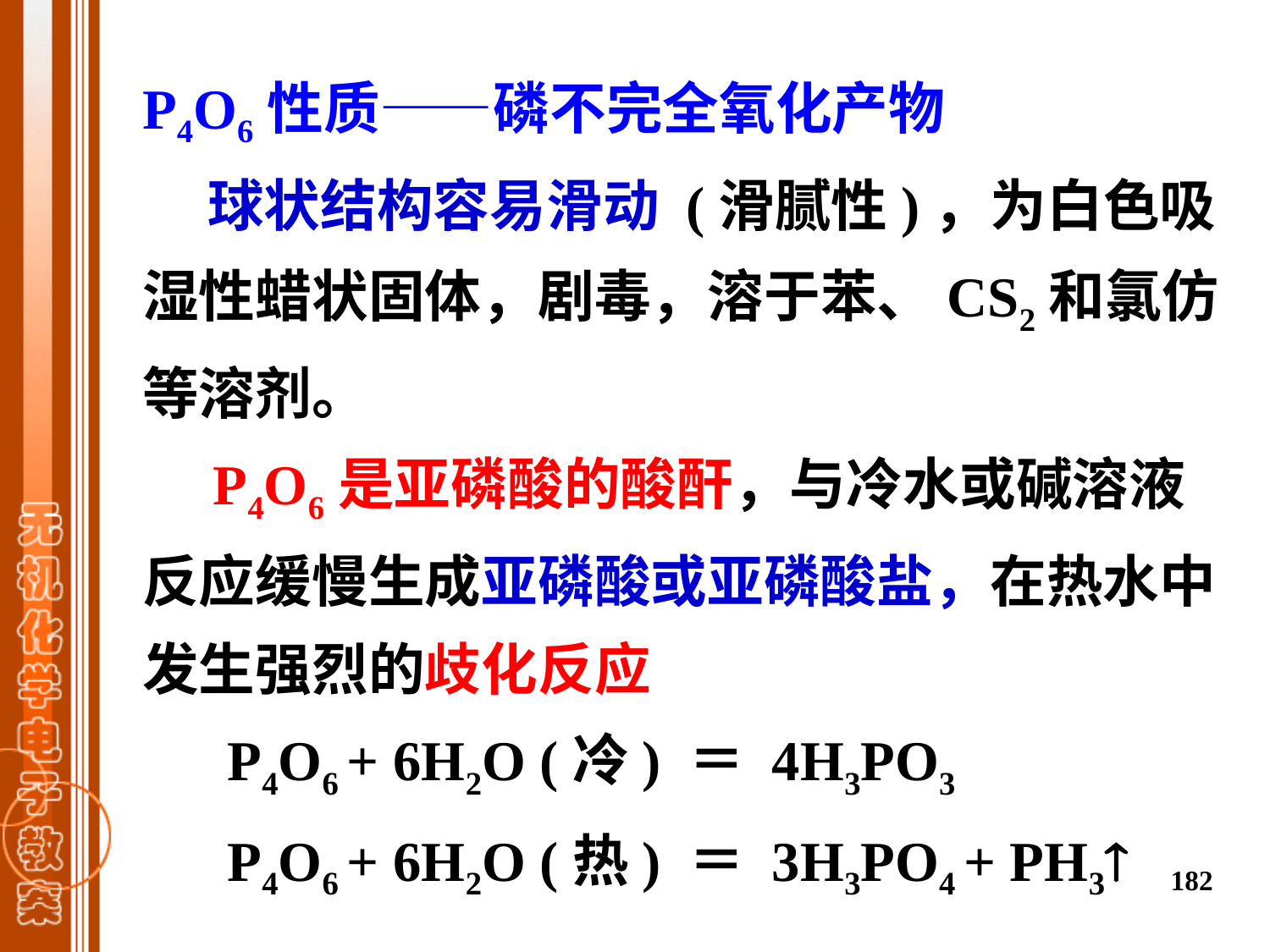

P4O6性质——磷不完全氧化产物
    球状结构容易滑动 (滑腻性)，为白色吸湿性蜡状固体，剧毒，溶于苯、CS2和氯仿等溶剂。
     P4O6是亚磷酸的酸酐，与冷水或碱溶液反应缓慢生成亚磷酸或亚磷酸盐，在热水中发生强烈的歧化反应
      P4O6 + 6H2O (冷) ＝ 4H3PO3
      P4O6 + 6H2O (热) ＝ 3H3PO4 + PH3↑
182